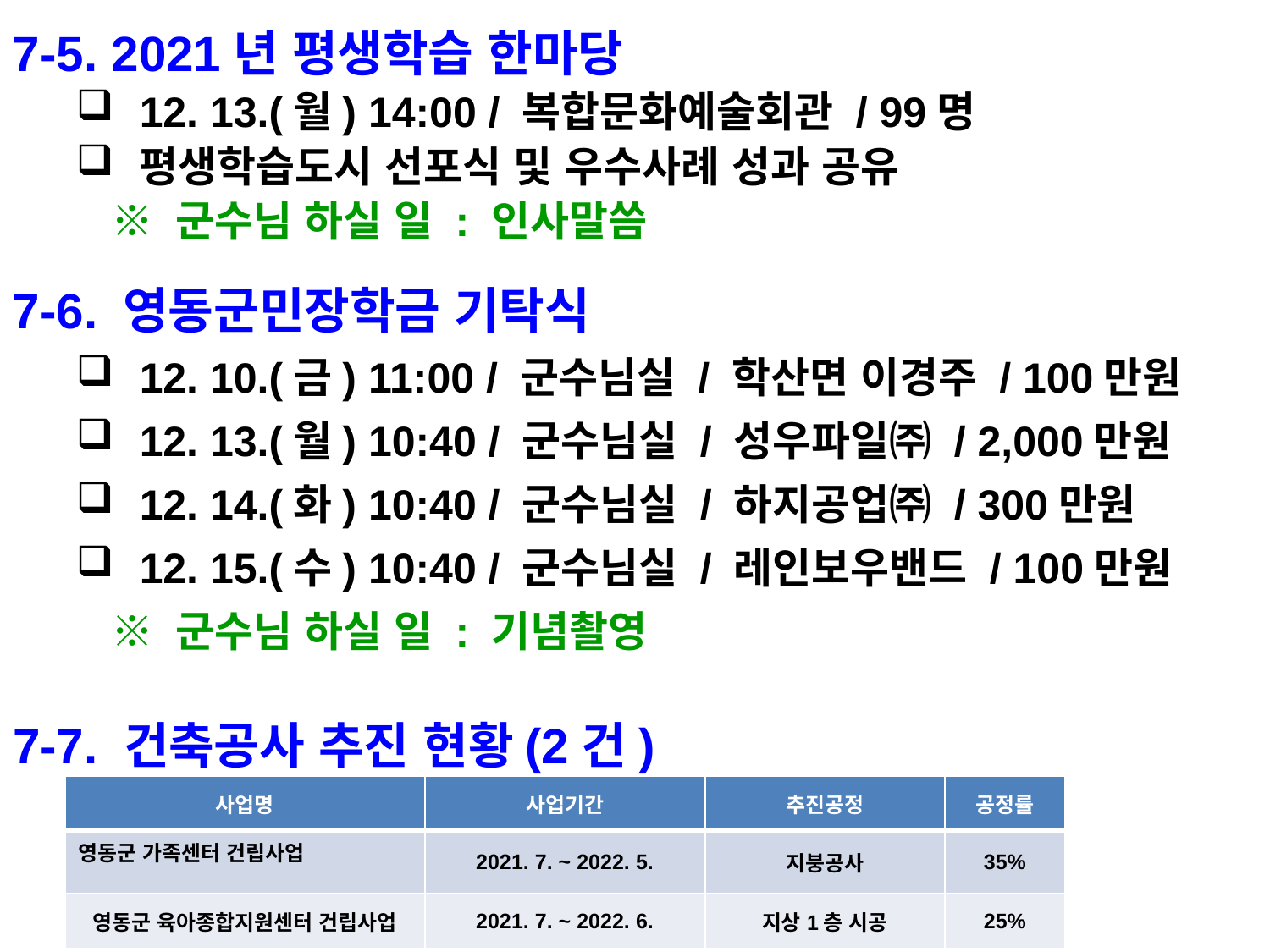

7-5. 2021년 평생학습 한마당
12. 13.(월) 14:00 / 복합문화예술회관 / 99명
평생학습도시 선포식 및 우수사례 성과 공유
   ※ 군수님 하실 일 : 인사말씀
7-6. 영동군민장학금 기탁식
12. 10.(금) 11:00 / 군수님실 / 학산면 이경주 / 100만원
12. 13.(월) 10:40 / 군수님실 / 성우파일㈜ / 2,000만원
12. 14.(화) 10:40 / 군수님실 / 하지공업㈜ / 300만원
12. 15.(수) 10:40 / 군수님실 / 레인보우밴드 / 100만원
   ※ 군수님 하실 일 : 기념촬영
7-7. 건축공사 추진 현황(2건)

| 사업명 | 사업기간 | 추진공정 | 공정률 |
| --- | --- | --- | --- |
| 영동군 가족센터 건립사업 | 2021. 7. ~ 2022. 5. | 지붕공사 | 35% |
| 영동군 육아종합지원센터 건립사업 | 2021. 7. ~ 2022. 6. | 지상1층 시공 | 25% |